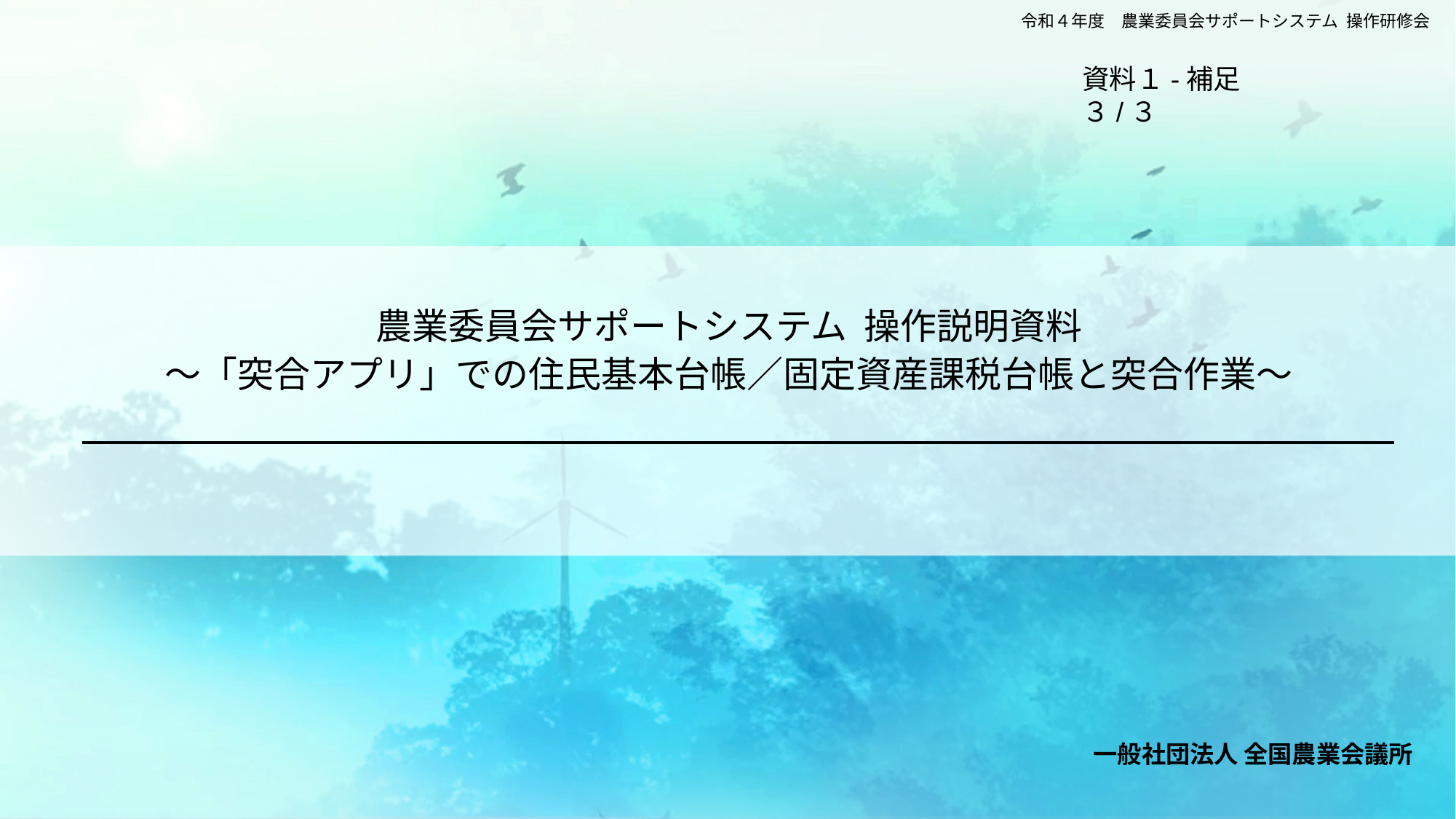

資料１-補足３/３
# 農業委員会サポートシステム  操作説明資料 ～「突合アプリ」での住民基本台帳／固定資産課税台帳と突合作業～

一般社団法人 全国農業会議所